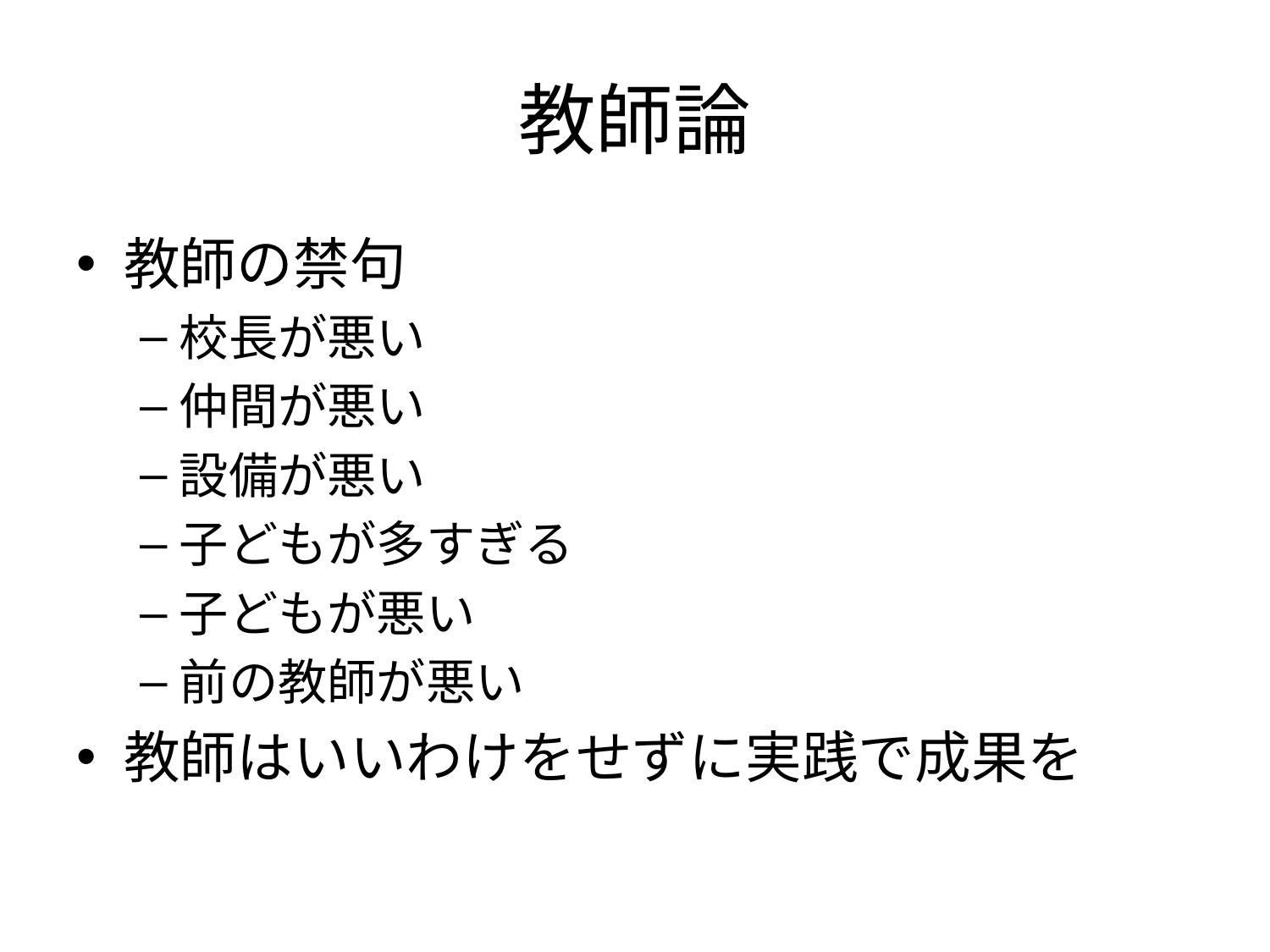

# 教師論
教師の禁句
校長が悪い
仲間が悪い
設備が悪い
子どもが多すぎる
子どもが悪い
前の教師が悪い
教師はいいわけをせずに実践で成果を